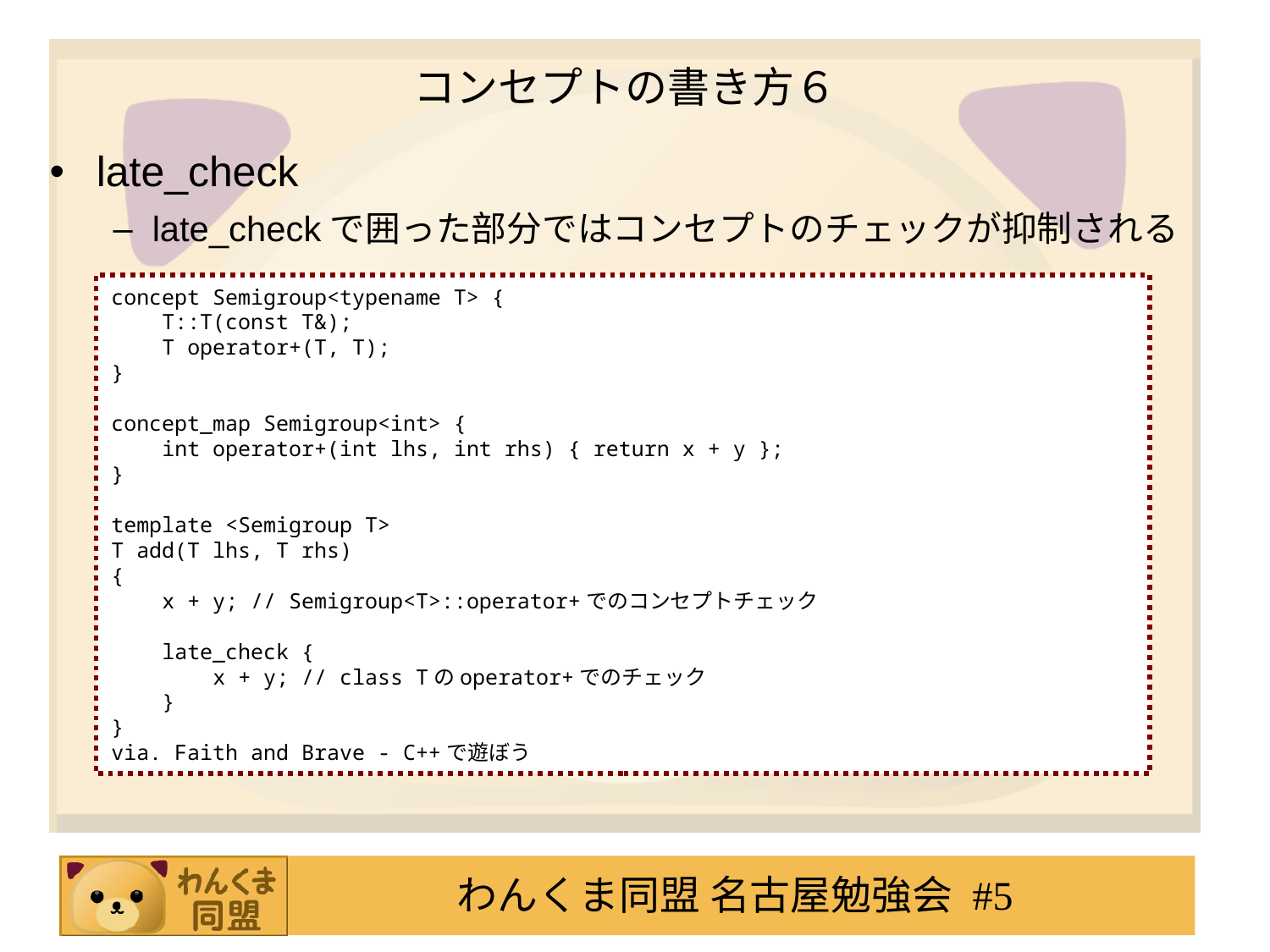

# コンセプトの書き方６
late_check
late_checkで囲った部分ではコンセプトのチェックが抑制される
concept Semigroup<typename T> {
    T::T(const T&);
    T operator+(T, T);
}

concept_map Semigroup<int> {
    int operator+(int lhs, int rhs) { return x + y };
}

template <Semigroup T>
T add(T lhs, T rhs)
{
    x + y; // Semigroup<T>::operator+でのコンセプトチェック

    late_check {
        x + y; // class Tのoperator+でのチェック
    }
}
via. Faith and Brave - C++で遊ぼう